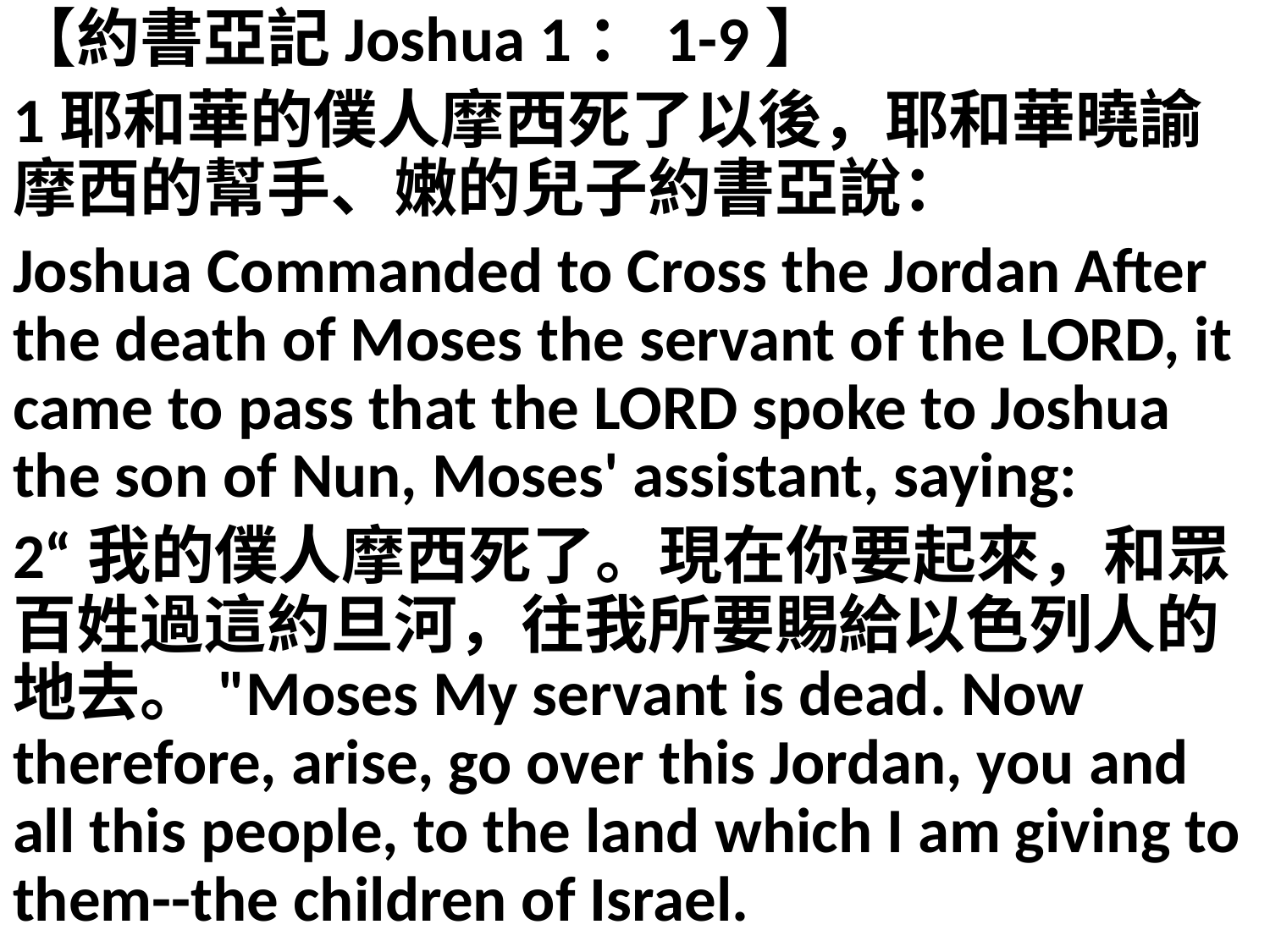

【約書亞記Joshua 1：1-9】
1耶和華的僕人摩西死了以後，耶和華曉諭摩西的幫手、嫩的兒子約書亞說：
Joshua Commanded to Cross the Jordan After the death of Moses the servant of the LORD, it came to pass that the LORD spoke to Joshua the son of Nun, Moses' assistant, saying:
2“我的僕人摩西死了。現在你要起來，和眾百姓過這約旦河，往我所要賜給以色列人的地去。"Moses My servant is dead. Now therefore, arise, go over this Jordan, you and all this people, to the land which I am giving to them--the children of Israel.